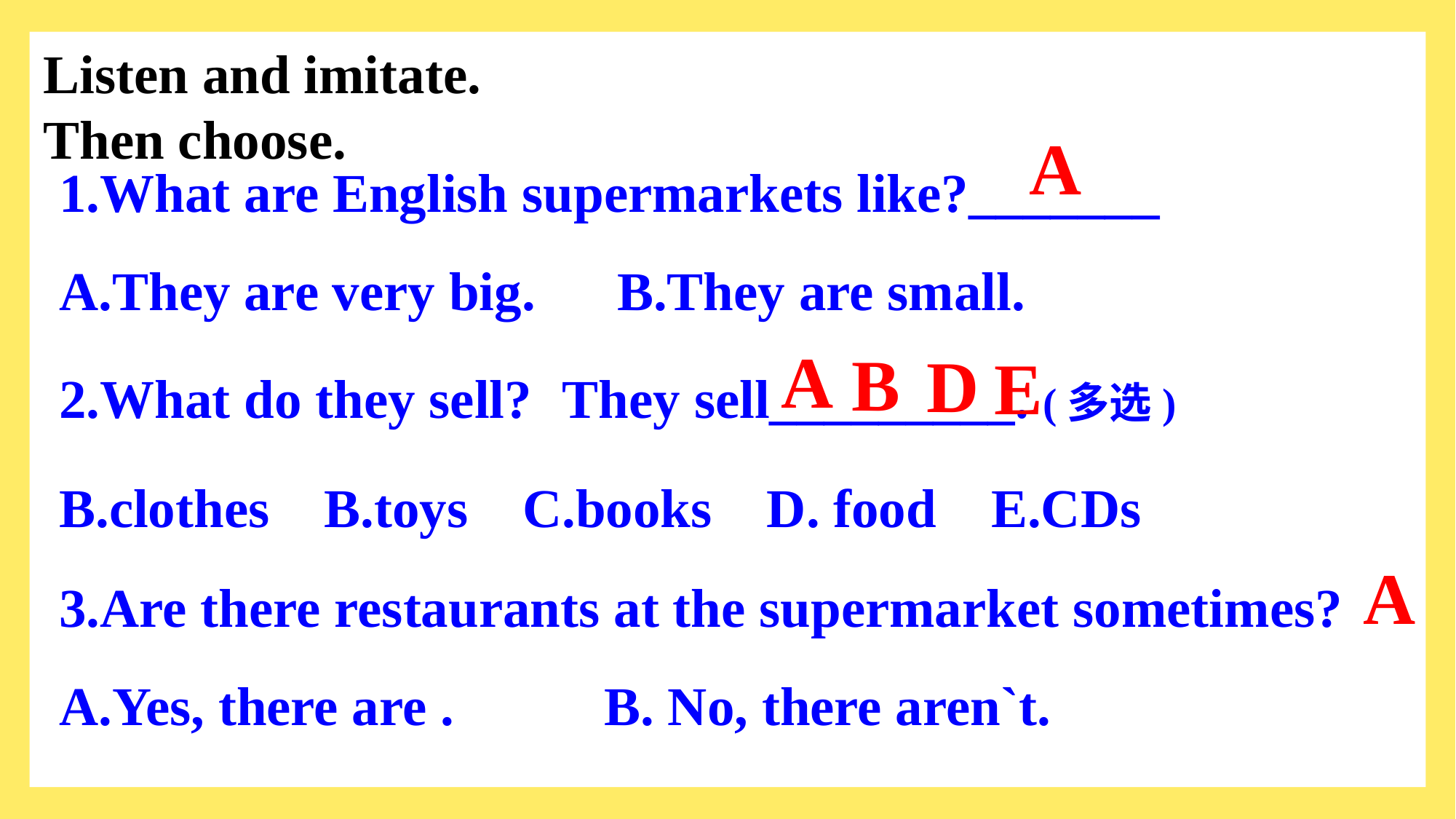

Listen and imitate.
Then choose.
A
1.What are English supermarkets like?_______
They are very big.      B.They are small.
2.What do they sell?  They sell_________. (多选)
clothes    B.toys    C.books    D. food    E.CDs
3.Are there restaurants at the supermarket sometimes?
A.Yes, there are .           B. No, there aren`t.
A
B
D
E
A